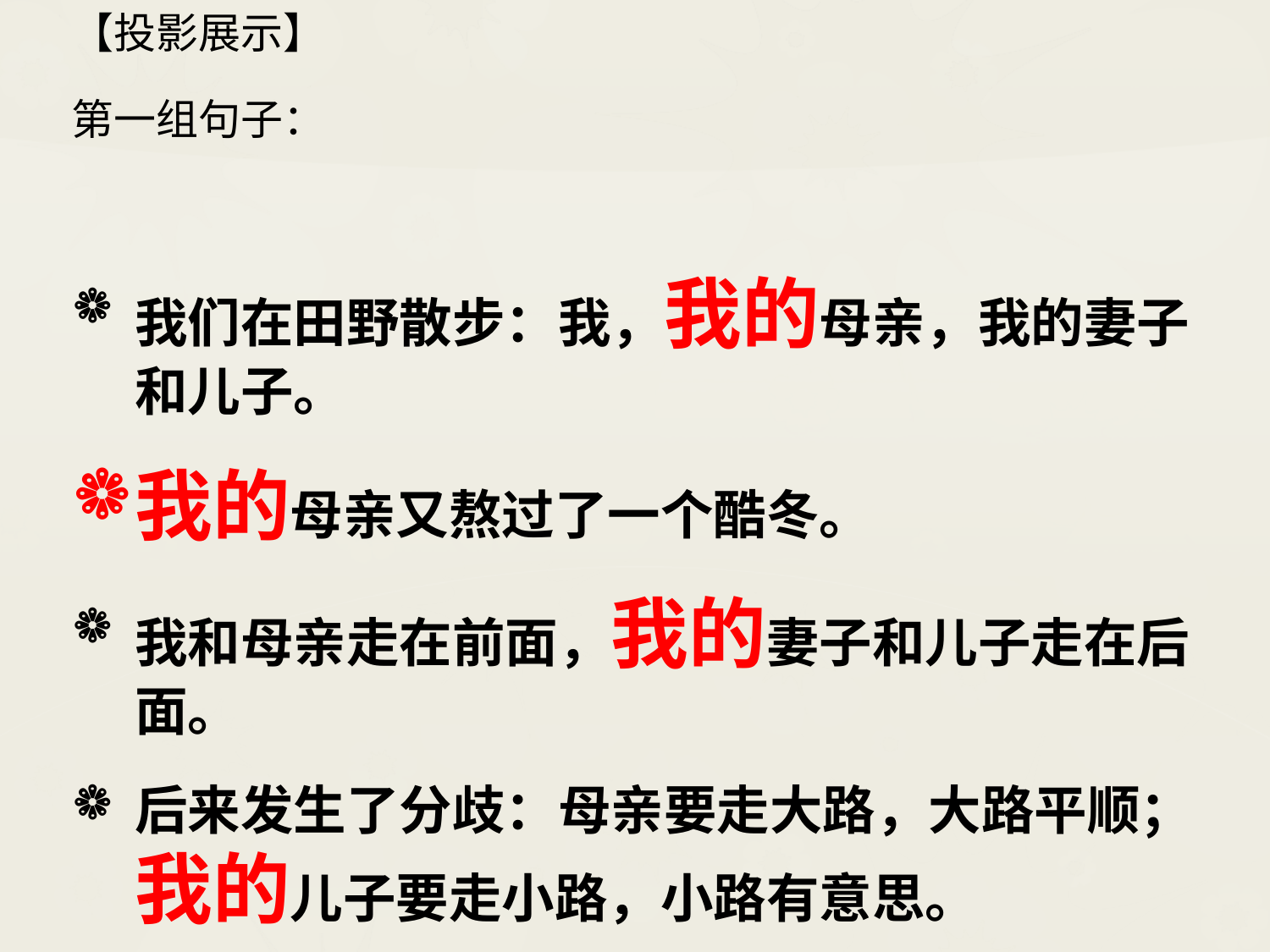

【投影展示】
第一组句子：

我们在田野散步：我，我的母亲，我的妻子和儿子。
我的母亲又熬过了一个酷冬。
我和母亲走在前面，我的妻子和儿子走在后面。
后来发生了分歧：母亲要走大路，大路平顺；我的儿子要走小路，小路有意思。

#